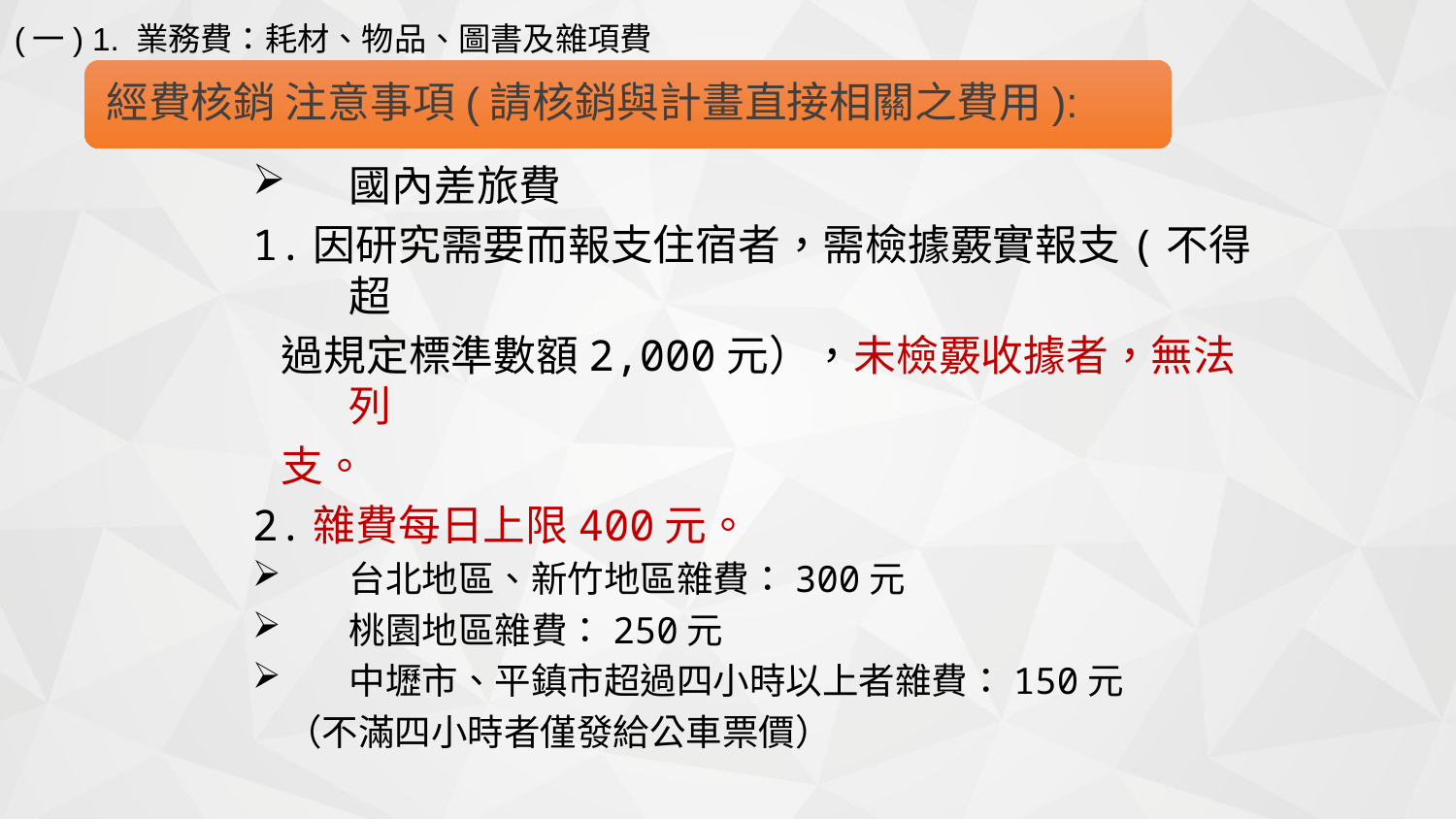

(一) 1. 業務費：耗材、物品、圖書及雜項費

經費核銷 注意事項(請核銷與計畫直接相關之費用):

國內差旅費
1.因研究需要而報支住宿者，需檢據覈實報支(不得超
  過規定標準數額2,000元），未檢覈收據者，無法列
  支。
2.雜費每日上限400元。
台北地區、新竹地區雜費：300元
桃園地區雜費：250元
中壢市、平鎮市超過四小時以上者雜費：150元
   （不滿四小時者僅發給公車票價）